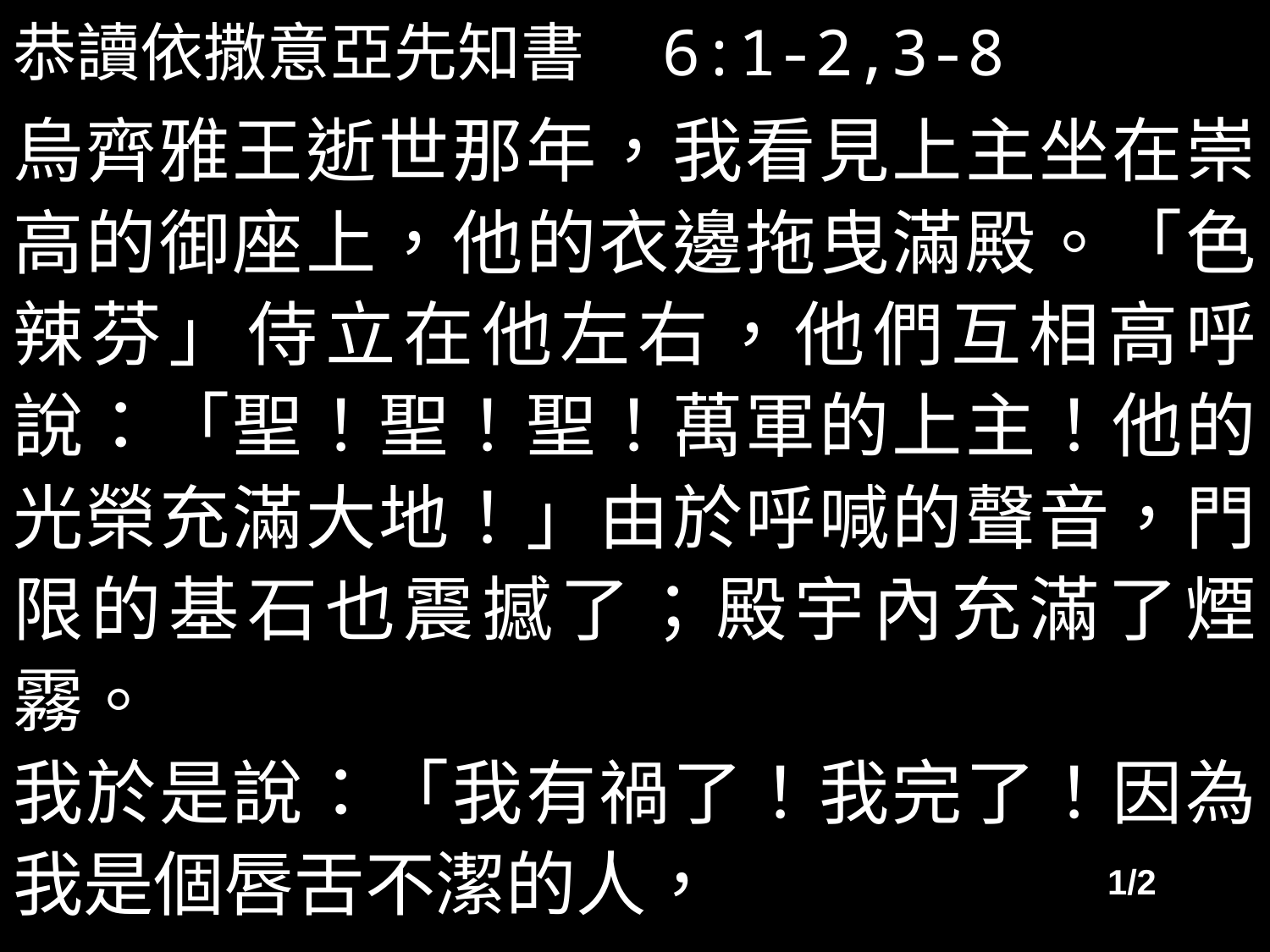

恭讀依撒意亞先知書　6:1-2,3-8
烏齊雅王逝世那年，我看見上主坐在崇高的御座上，他的衣邊拖曳滿殿。「色辣芬」侍立在他左右，他們互相高呼說：「聖！聖！聖！萬軍的上主！他的光榮充滿大地！」由於呼喊的聲音，門限的基石也震撼了；殿宇內充滿了煙霧。
我於是說：「我有禍了！我完了！因為我是個唇舌不潔的人，
1/2